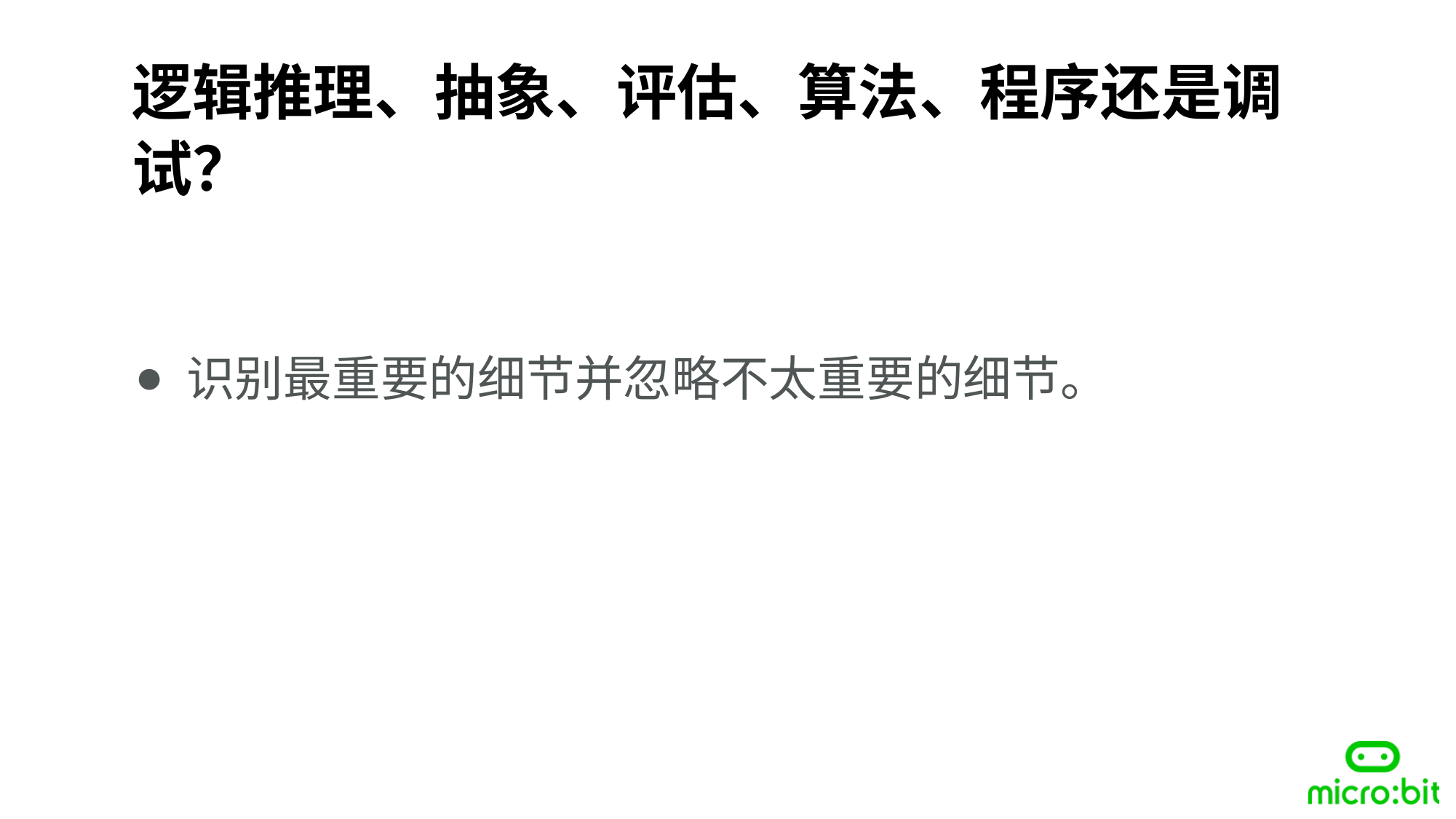

逻辑推理、抽象、评估、算法、程序还是调试？

识别最重要的细节并忽略不太重要的细节。